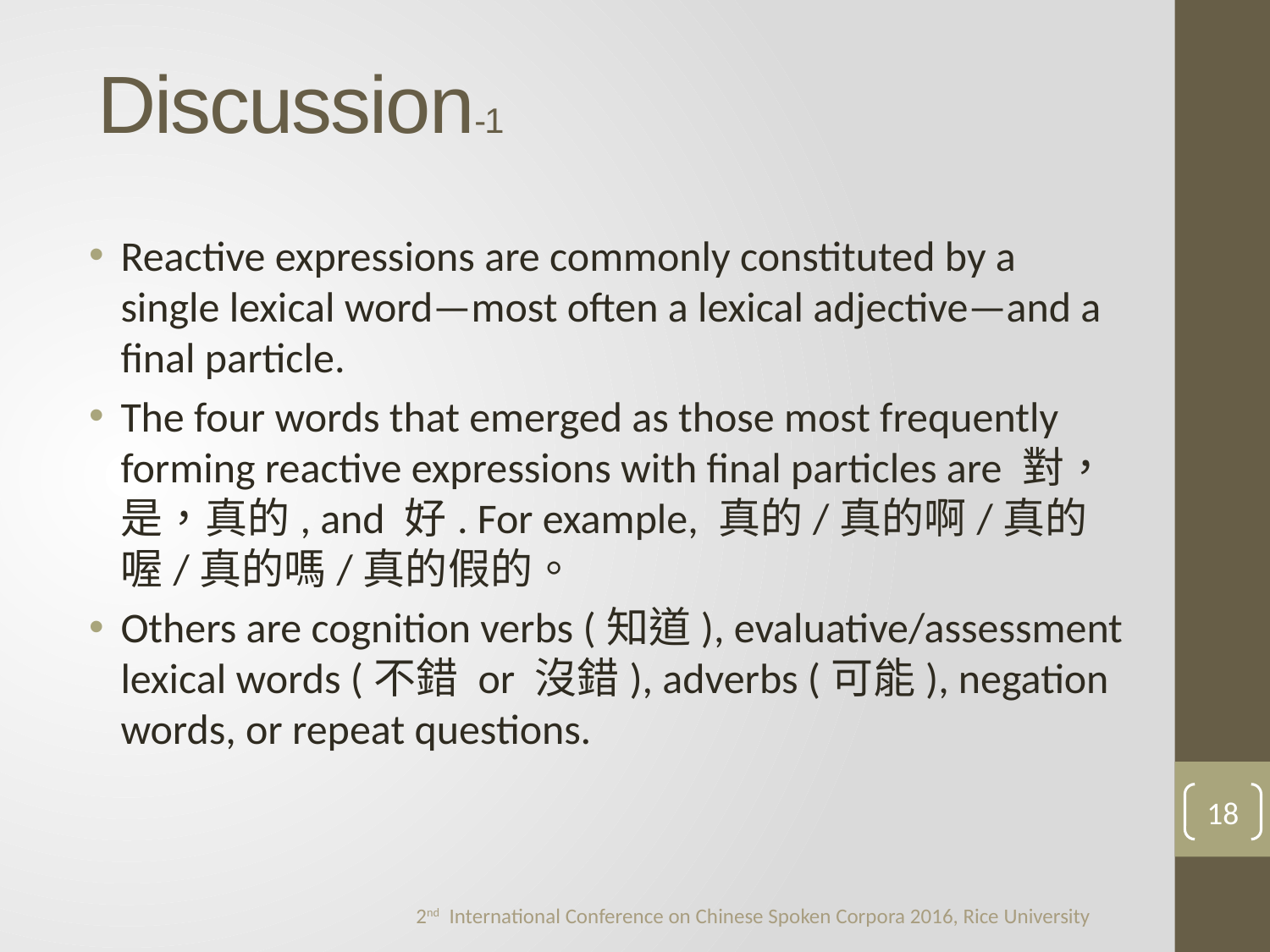

# Discussion-1
Reactive expressions are commonly constituted by a single lexical word—most often a lexical adjective—and a final particle.
The four words that emerged as those most frequently forming reactive expressions with final particles are 對，是，真的, and 好. For example, 真的/真的啊/真的喔/真的嗎/真的假的。
Others are cognition verbs (知道), evaluative/assessment lexical words (不錯 or 沒錯), adverbs (可能), negation words, or repeat questions.
18

2nd  International Conference on Chinese Spoken Corpora 2016, Rice University